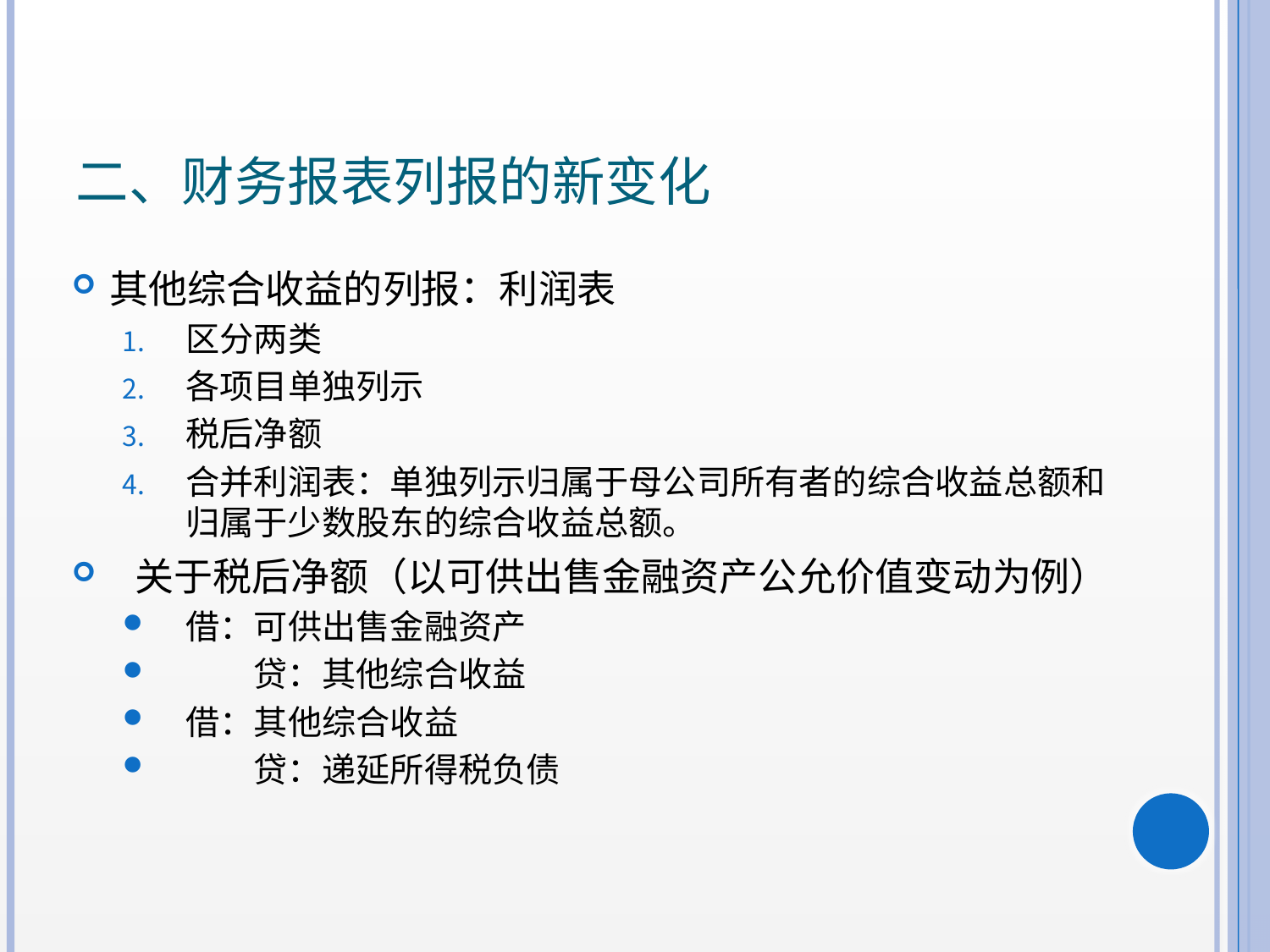

# 二、财务报表列报的新变化
其他综合收益的列报：利润表
区分两类
各项目单独列示
税后净额
合并利润表：单独列示归属于母公司所有者的综合收益总额和归属于少数股东的综合收益总额。
关于税后净额（以可供出售金融资产公允价值变动为例）
借：可供出售金融资产
　　贷：其他综合收益
借：其他综合收益
　　贷：递延所得税负债